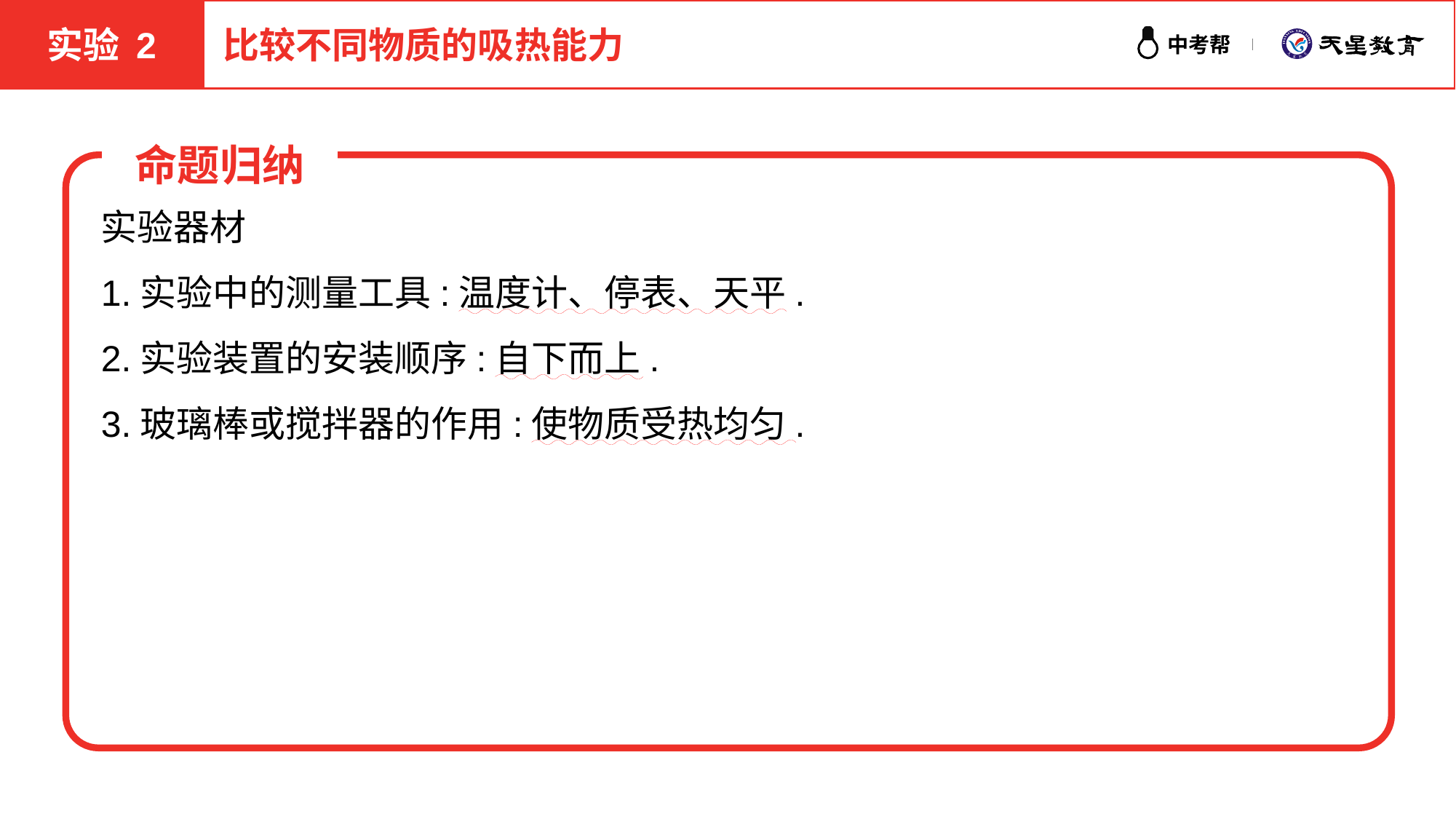

实验 2
比较不同物质的吸热能力
命题归纳

实验器材
1.实验中的测量工具:温度计、停表、天平.
2.实验装置的安装顺序:自下而上.
3.玻璃棒或搅拌器的作用:使物质受热均匀.